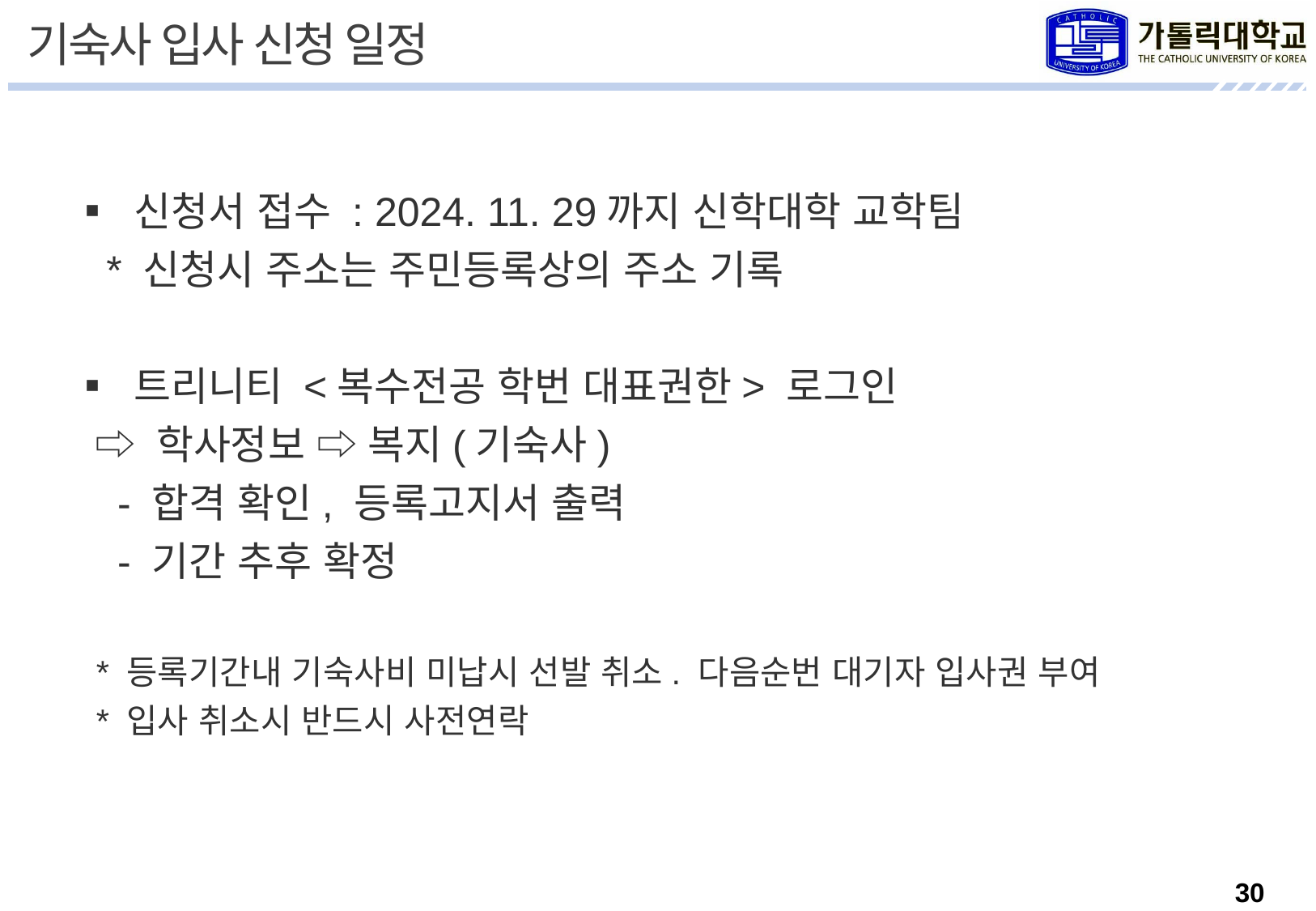

기숙사 입사 신청 일정
  ▪ 신청서 접수 : 2024. 11. 29까지 신학대학 교학팀
     * 신청시 주소는 주민등록상의 주소 기록

  ▪ 트리니티 <복수전공 학번 대표권한> 로그인
    ⇨ 학사정보 ⇨ 복지(기숙사)
      - 합격 확인, 등록고지서 출력
      - 기간 추후 확정

     * 등록기간내 기숙사비 미납시 선발 취소. 다음순번 대기자 입사권 부여
     * 입사 취소시 반드시 사전연락